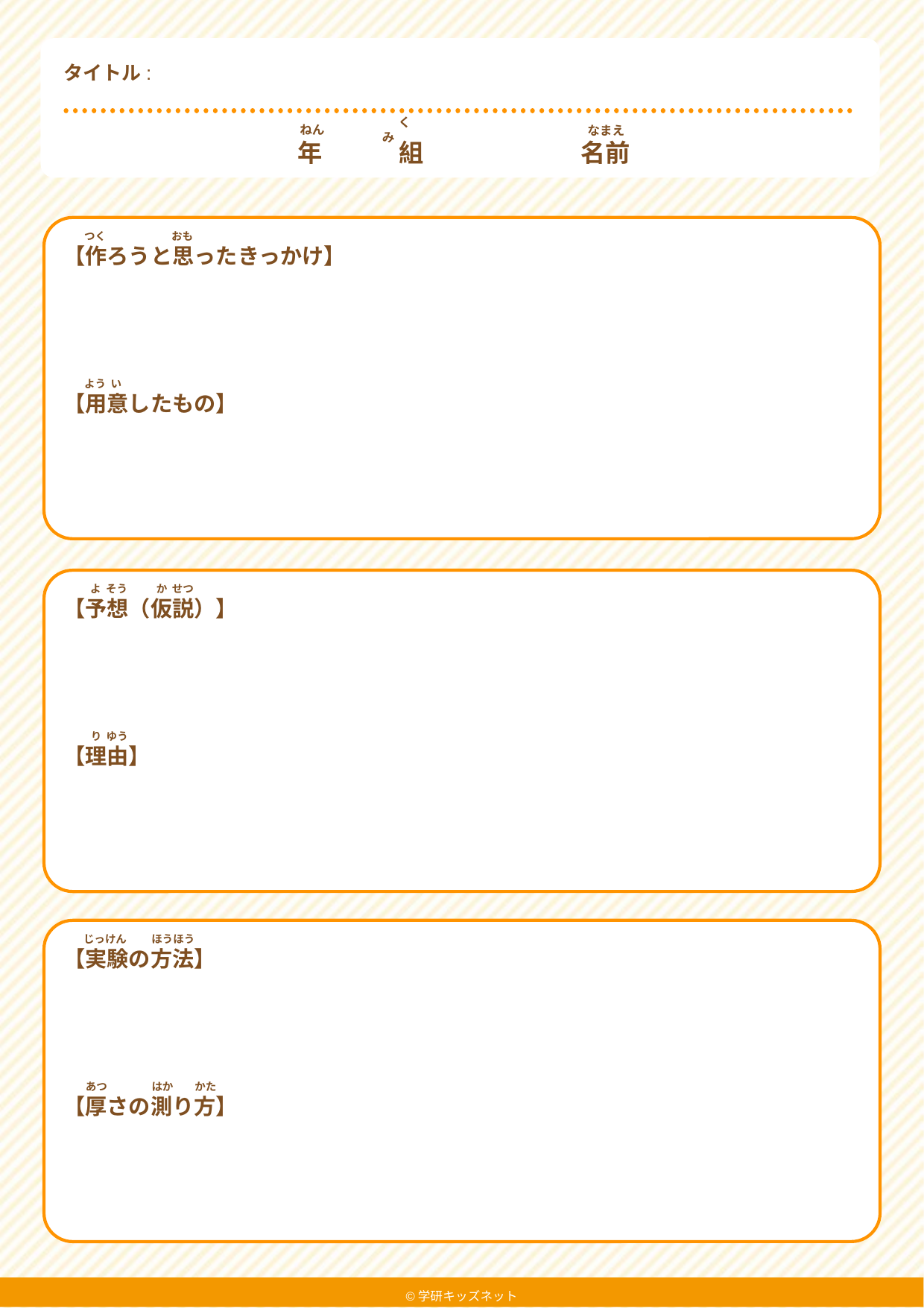

タイトル:
ねん
くみ
なまえ
年
組
名前

つく
おも
【作ろうと思ったきっかけ】
よう  い
【用意したもの】

よ  そう
か  せつ
【予想（仮説）】
り  ゆう
【理由】

じっけん
ほうほう
【実験の方法】
あつ
はか
かた
【厚さの測り方】
©学研キッズネット